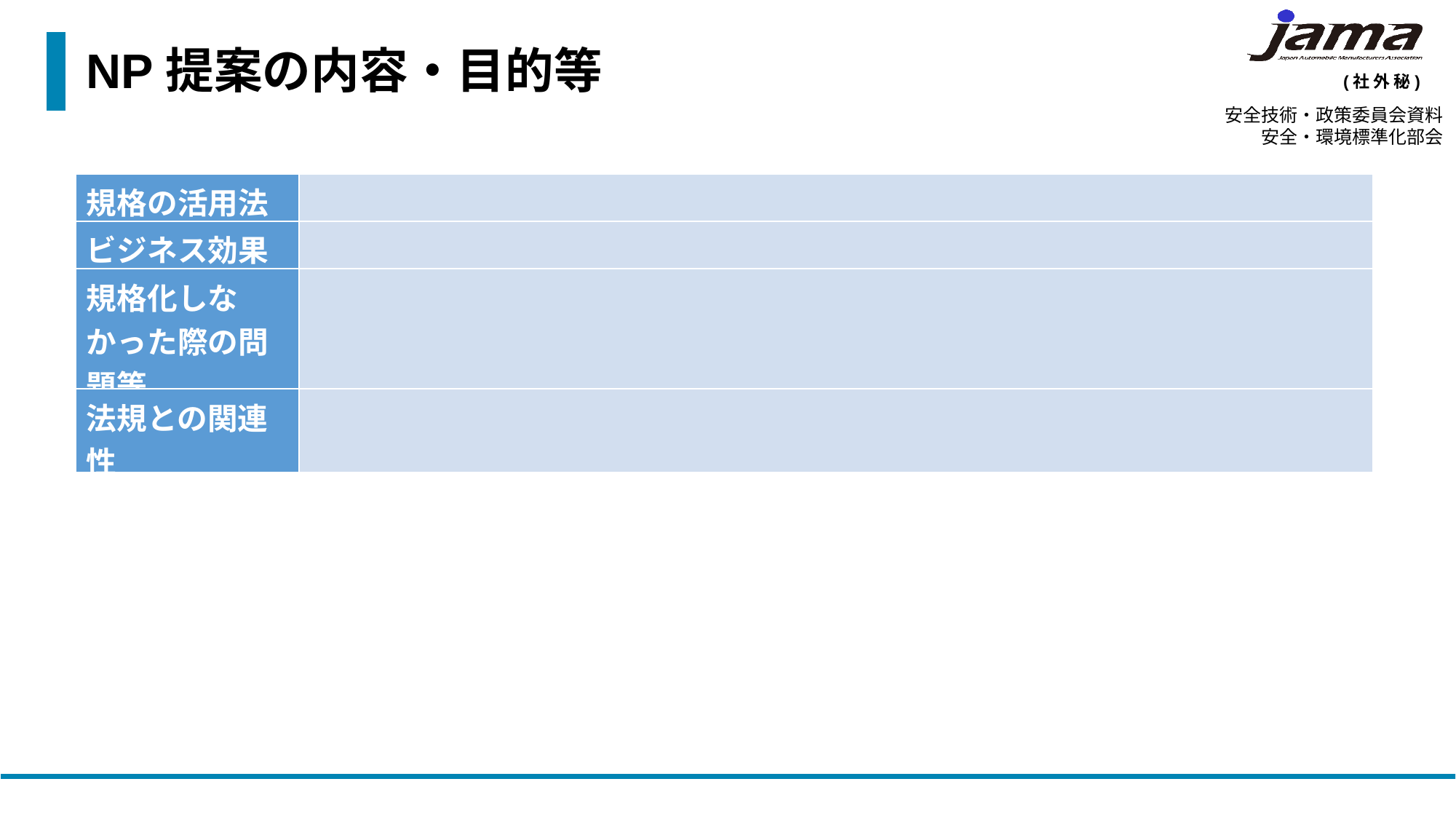

# NP提案の内容・目的等

安全技術・政策委員会資料
安全・環境標準化部会
| 規格の活用法 |  |
| --- | --- |
| ビジネス効果 |  |
| 規格化しなかった際の問題等 |  |
| 法規との関連性 |  |